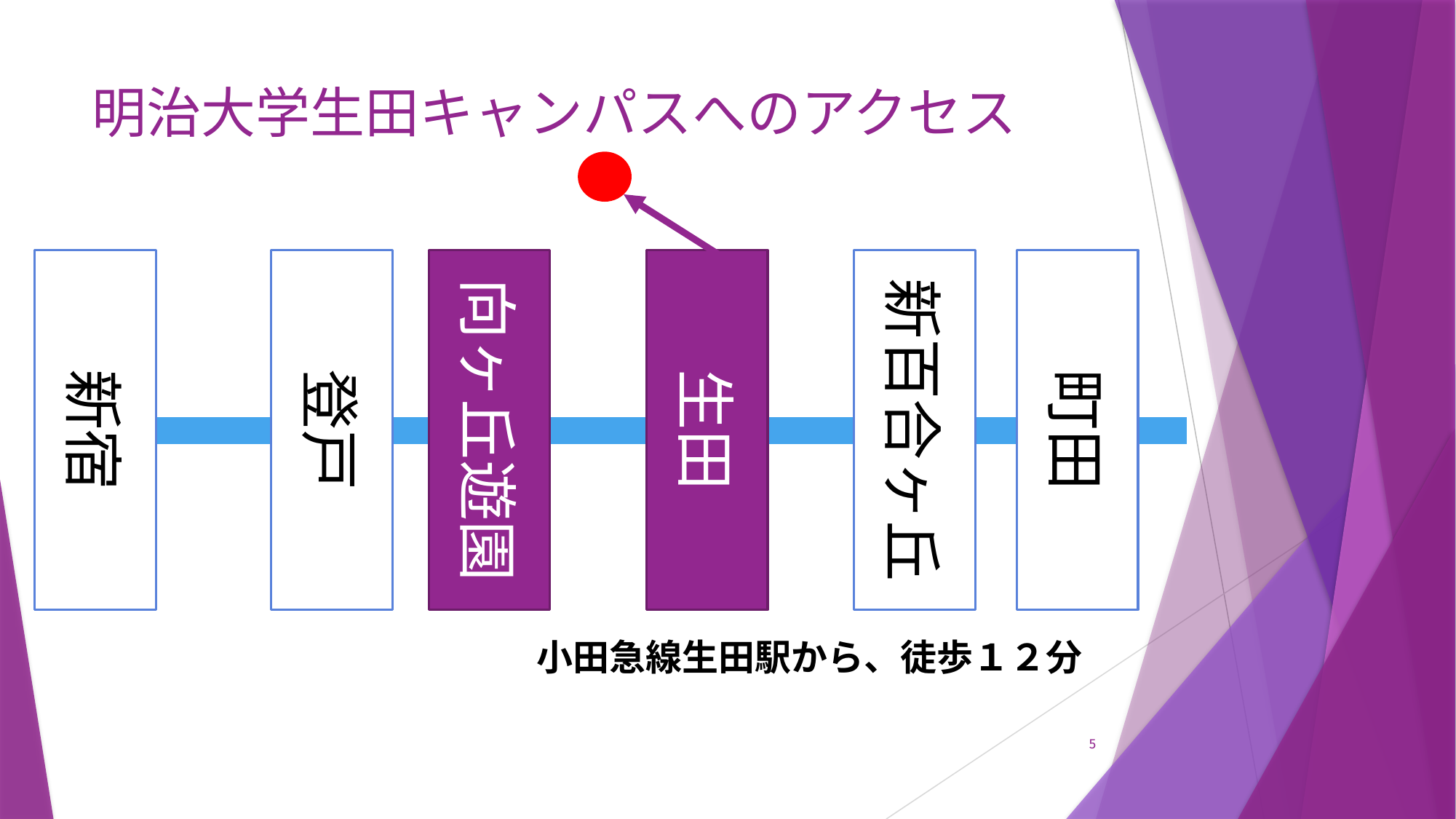

# 明治大学生田キャンパスへのアクセス

新宿
登戸
向ヶ丘遊園
生田
新百合ヶ丘
町田

小田急線生田駅から、徒歩１２分
5